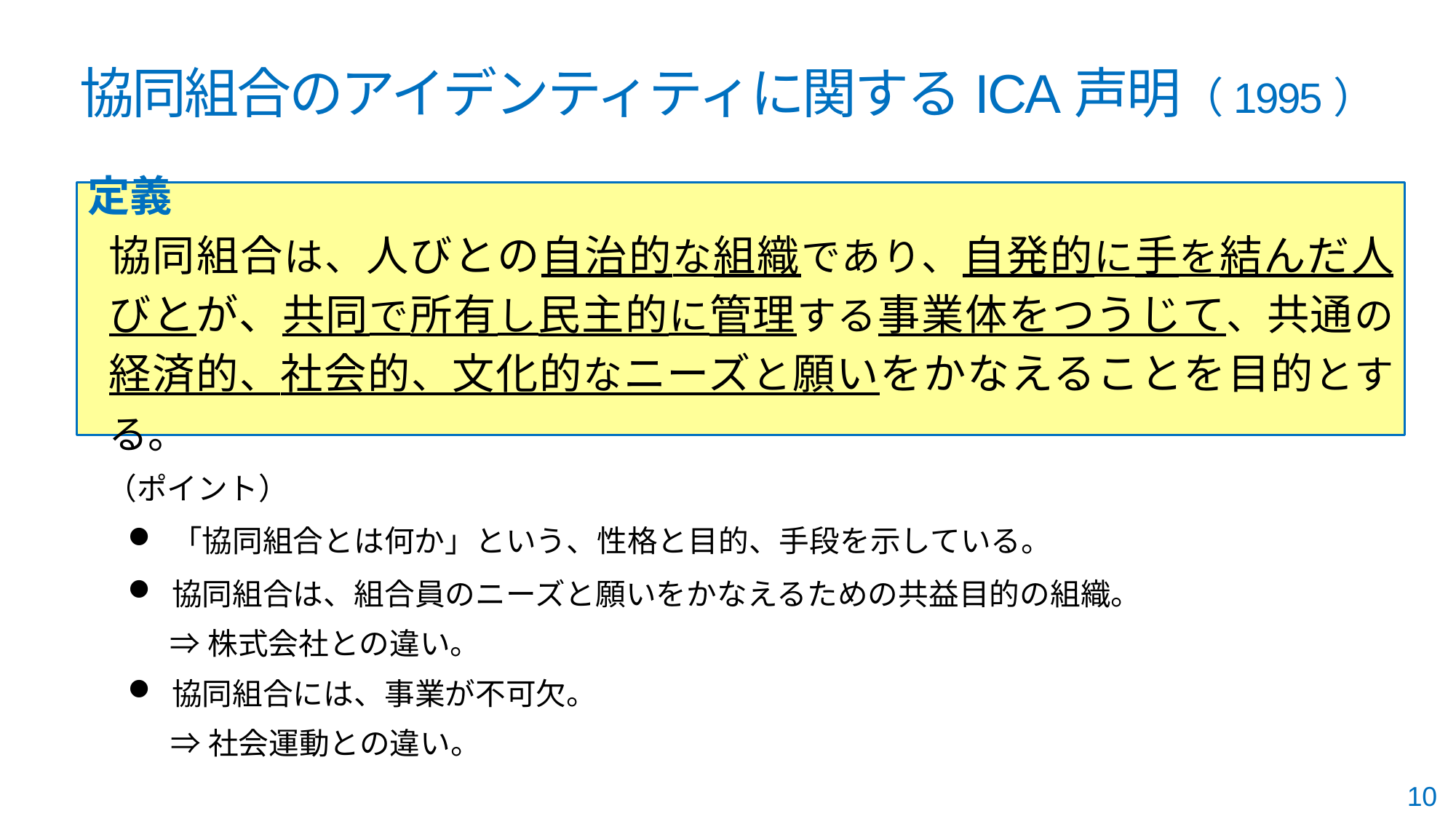

# 協同組合のアイデンティティに関するICA声明（1995）
定義
協同組合は、人びとの自治的な組織であり、自発的に手を結んだ人びとが、共同で所有し民主的に管理する事業体をつうじて、共通の経済的、社会的、文化的なニーズと願いをかなえることを目的とする。
（ポイント）
「協同組合とは何か」という、性格と目的、手段を示している。
協同組合は、組合員のニーズと願いをかなえるための共益目的の組織。
⇒株式会社との違い。
協同組合には、事業が不可欠。
⇒社会運動との違い。
10